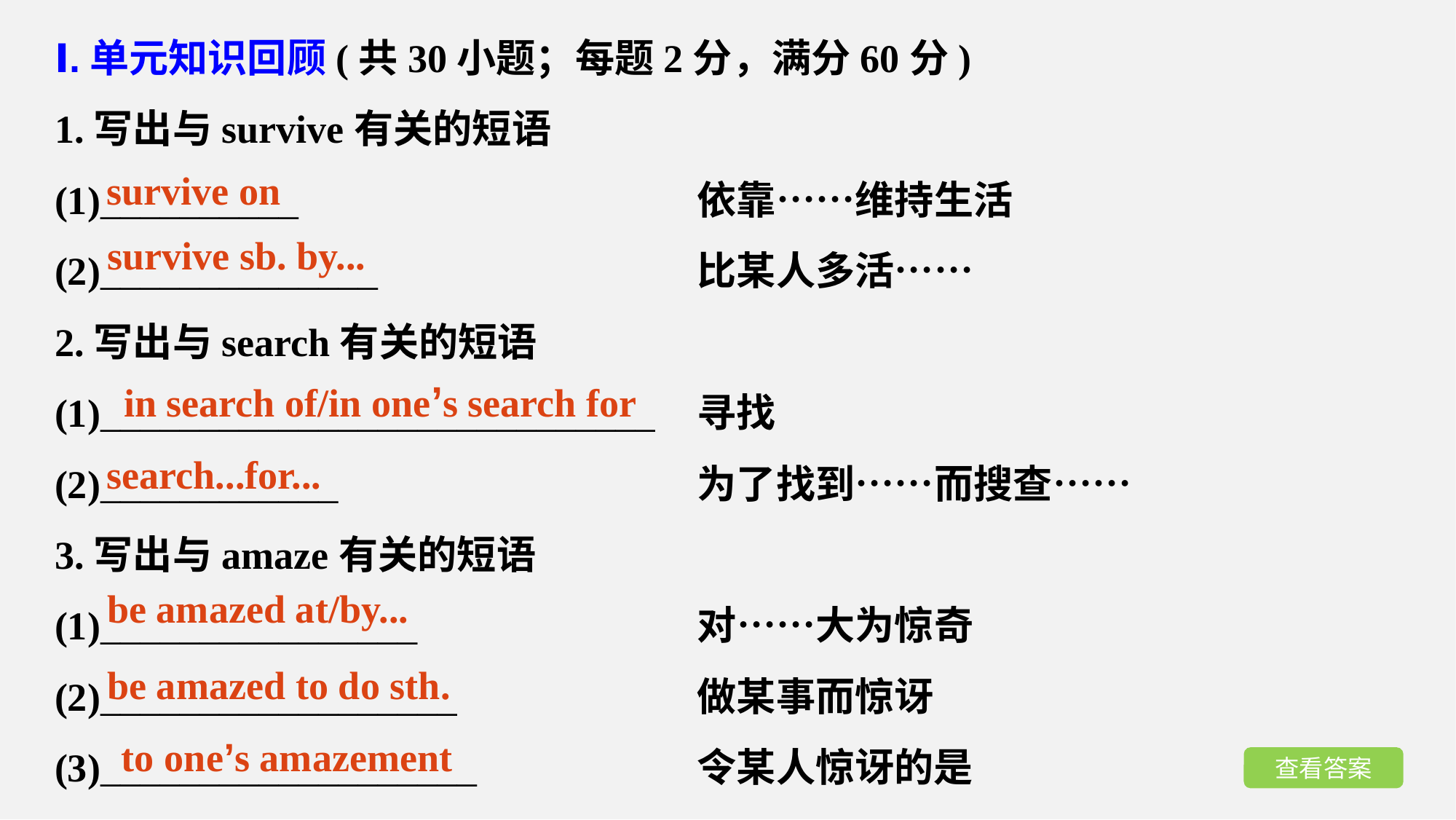

Ⅰ.单元知识回顾(共30小题；每题2分，满分60分)
1.写出与survive有关的短语
(1)__________ 	依靠……维持生活
(2)______________ 	比某人多活……
2.写出与search有关的短语
(1)____________________________ 	寻找
(2)____________ 	为了找到……而搜查……
3.写出与amaze有关的短语
(1)________________ 	对……大为惊奇
(2)__________________ 	做某事而惊讶
(3)___________________ 	令某人惊讶的是
survive on
survive sb. by...
in search of/in one’s search for
search...for...
be amazed at/by...
be amazed to do sth.
to one’s amazement
查看答案